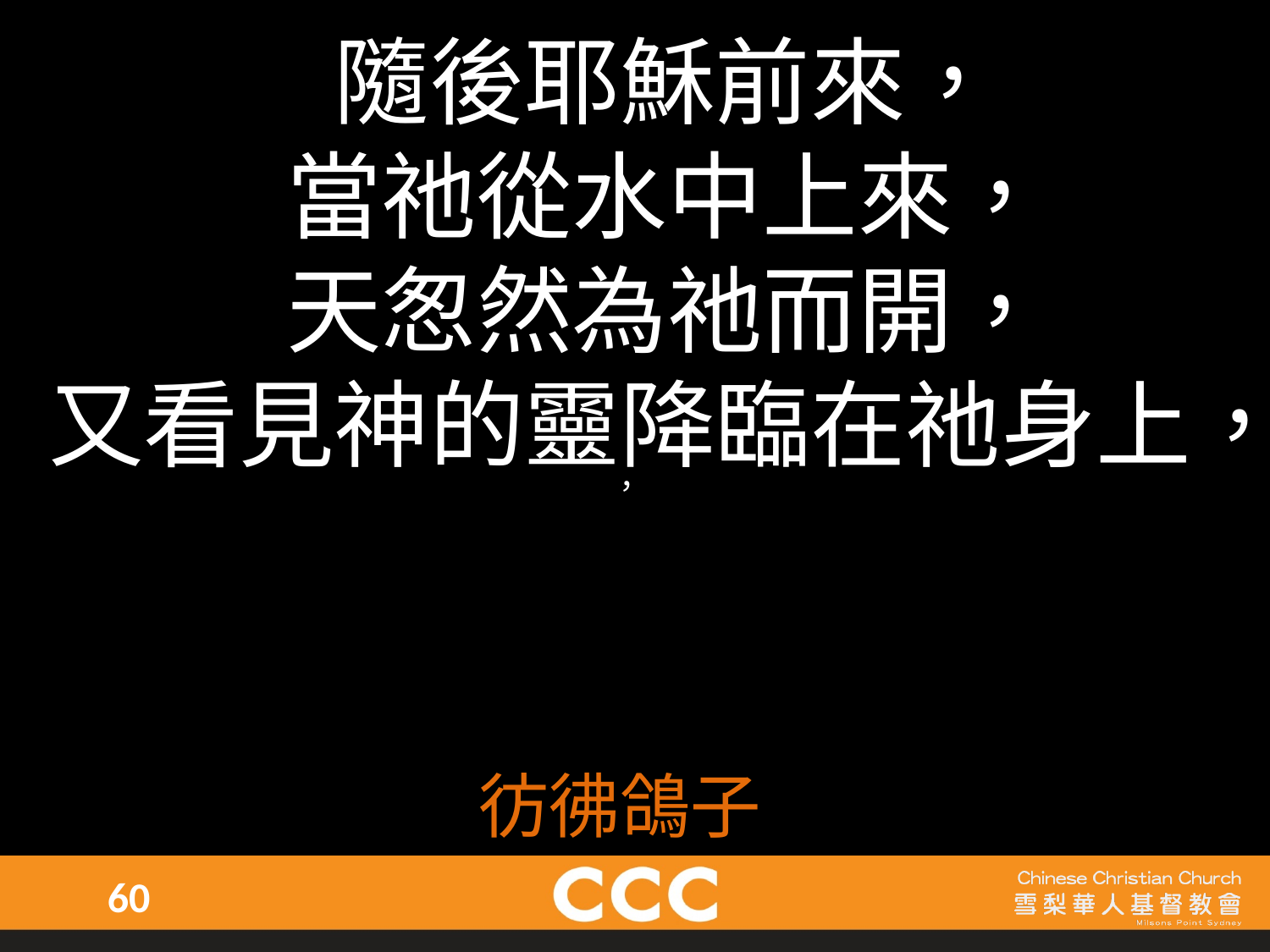

隨後耶穌前來，
當祂從水中上來，
天怱然為祂而開，
又看見神的靈降臨在祂身上，
，
彷彿鴿子

60